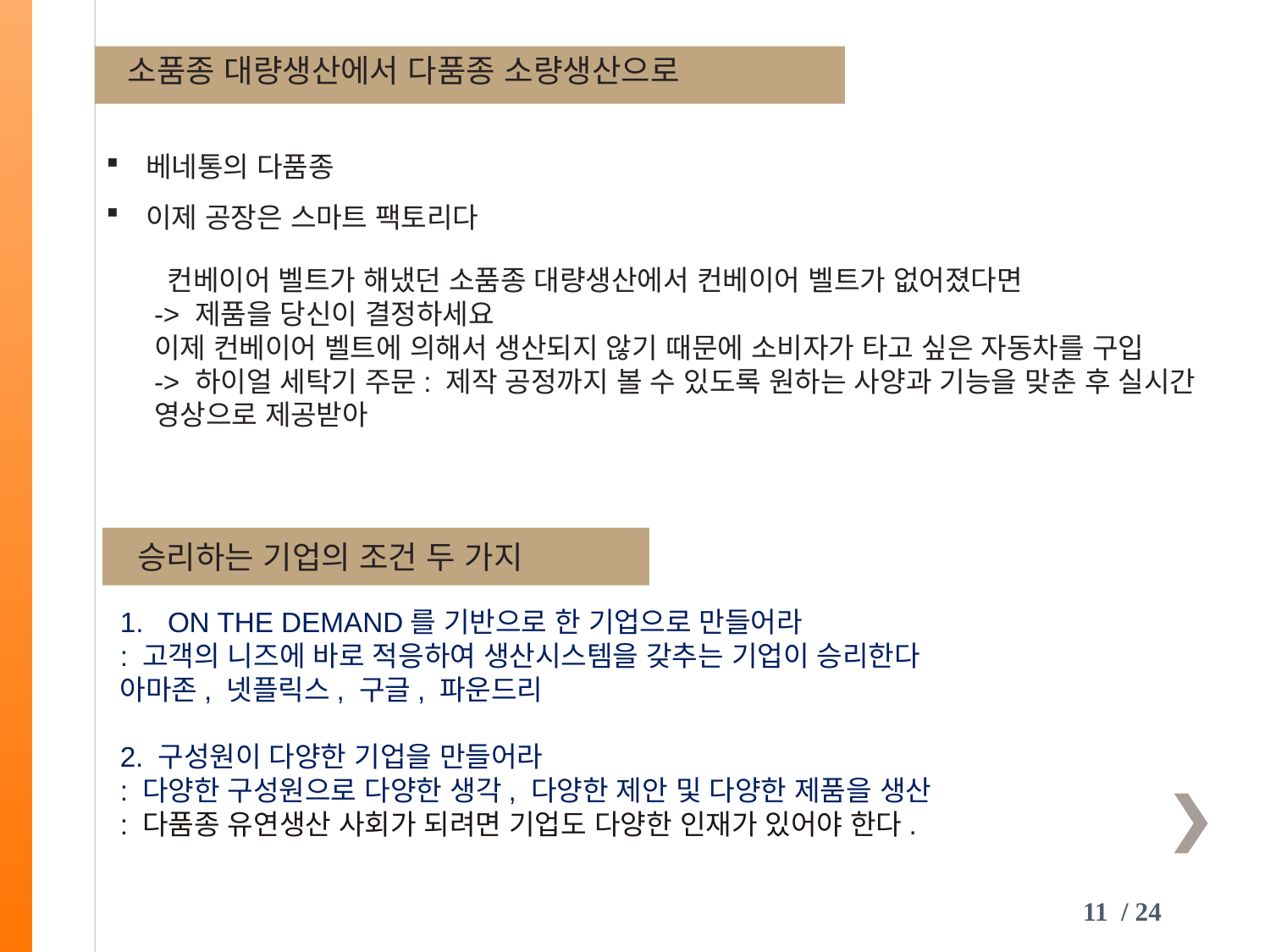

소품종 대량생산에서 다품종 소량생산으로

베네통의 다품종
이제 공장은 스마트 팩토리다
 컨베이어 벨트가 해냈던 소품종 대량생산에서 컨베이어 벨트가 없어졌다면
-> 제품을 당신이 결정하세요
이제 컨베이어 벨트에 의해서 생산되지 않기 때문에 소비자가 타고 싶은 자동차를 구입
-> 하이얼 세탁기 주문: 제작 공정까지 볼 수 있도록 원하는 사양과 기능을 맞춘 후 실시간 영상으로 제공받아

승리하는 기업의 조건 두 가지
ON THE DEMAND를 기반으로 한 기업으로 만들어라
: 고객의 니즈에 바로 적응하여 생산시스템을 갖추는 기업이 승리한다
아마존, 넷플릭스, 구글, 파운드리

2. 구성원이 다양한 기업을 만들어라
: 다양한 구성원으로 다양한 생각, 다양한 제안 및 다양한 제품을 생산
: 다품종 유연생산 사회가 되려면 기업도 다양한 인재가 있어야 한다.
11  / 24